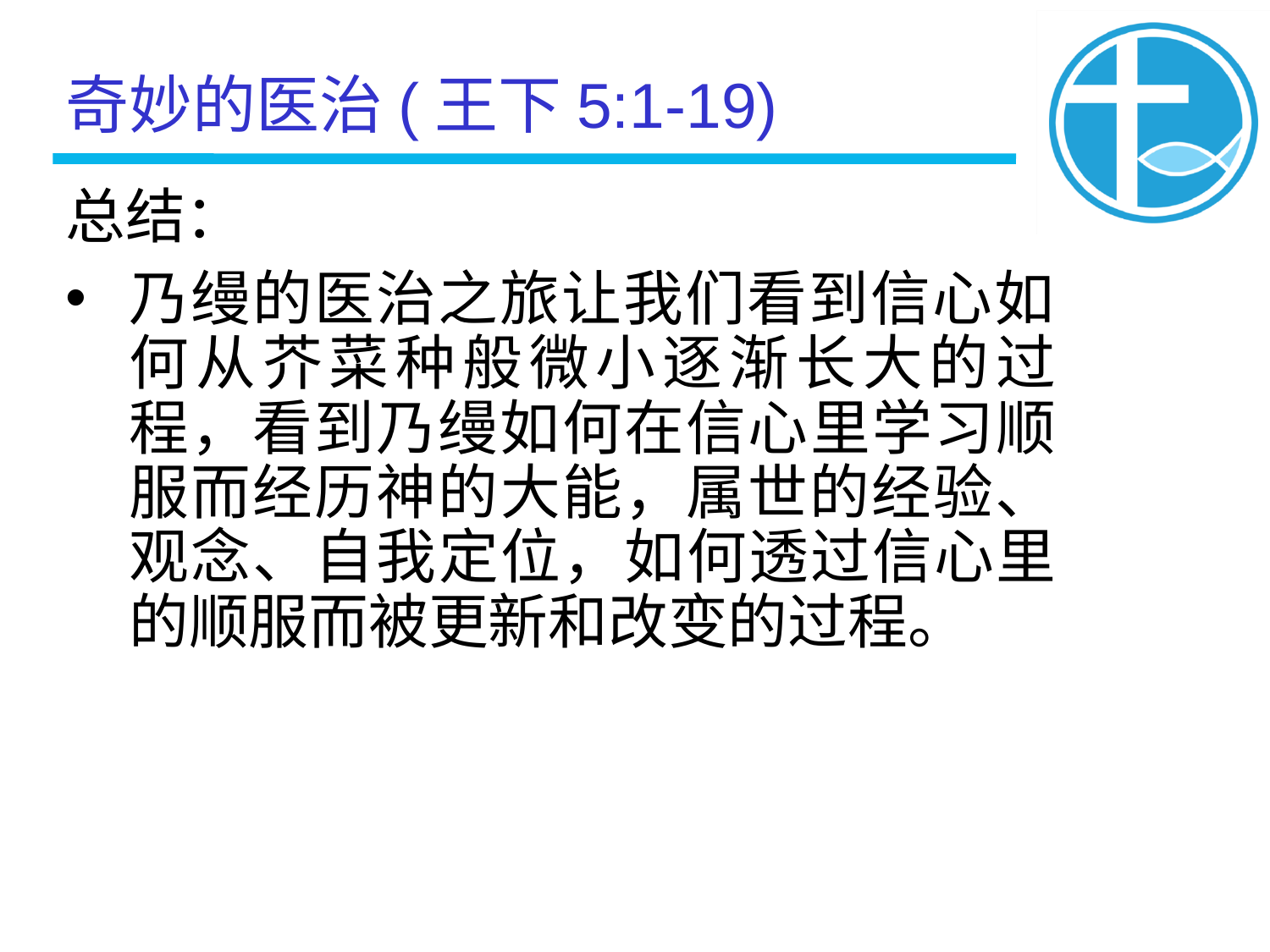

奇妙的医治(王下5:1-19)
总结：
乃缦的医治之旅让我们看到信心如何从芥菜种般微小逐渐长大的过程，看到乃缦如何在信心里学习顺服而经历神的大能，属世的经验、观念、自我定位，如何透过信心里的顺服而被更新和改变的过程。